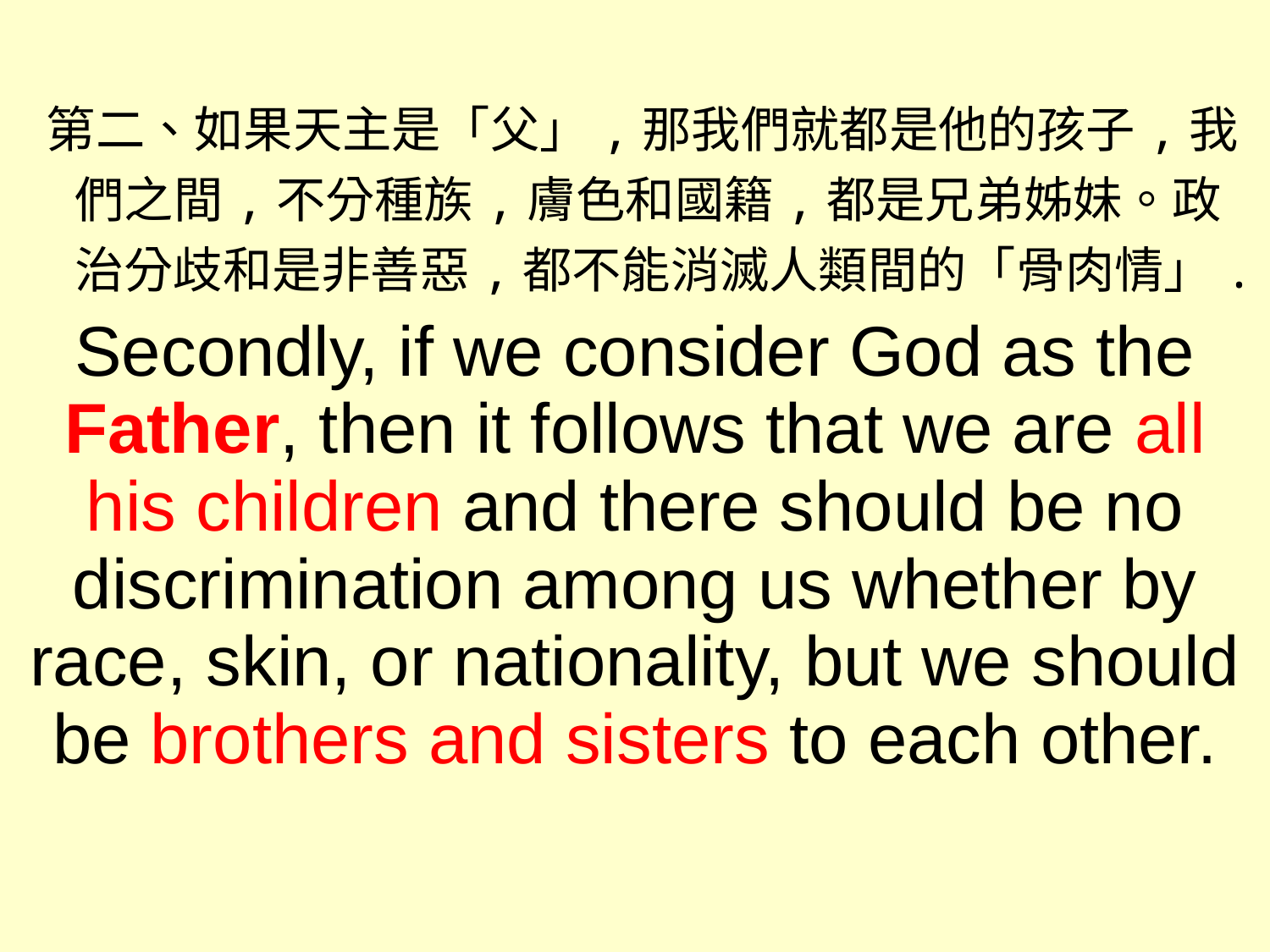

第二、如果天主是「父」,那我們就都是他的孩子,我們之間,不分種族,膚色和國籍,都是兄弟姊妹。政治分歧和是非善惡,都不能消滅人類間的「骨肉情」.
Secondly, if we consider God as the Father, then it follows that we are all his children and there should be no discrimination among us whether by race, skin, or nationality, but we should be brothers and sisters to each other.